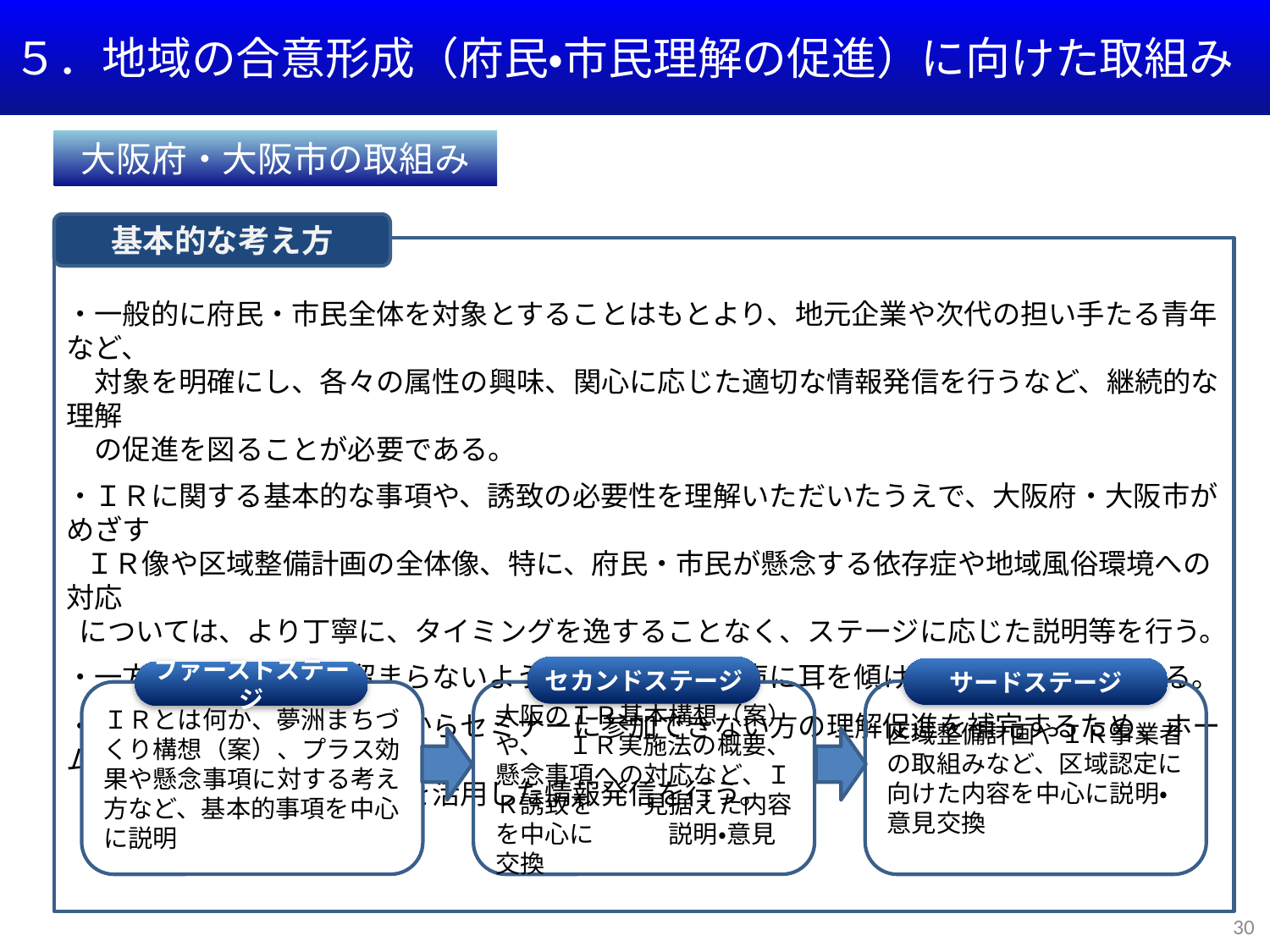

５．地域の合意形成（府民・市民理解の促進）に向けた取組み
大阪府・大阪市の取組み
基本的な考え方

・一般的に府民・市民全体を対象とすることはもとより、地元企業や次代の担い手たる青年など、
　対象を明確にし、各々の属性の興味、関心に応じた適切な情報発信を行うなど、継続的な理解
　の促進を図ることが必要である。

・ＩＲに関する基本的な事項や、誘致の必要性を理解いただいたうえで、大阪府・大阪市がめざす
  ＩＲ像や区域整備計画の全体像、特に、府民・市民が懸念する依存症や地域風俗環境への対応
 については、より丁寧に、タイミングを逸することなく、ステージに応じた説明等を行う。

・一方的な情報発信に留まらないよう、府民・市民の声に耳を傾けた丁寧な対応に努める。

・時間的制約や地理的条件からセミナーに参加できない方の理解促進を補完するため、ホーム
　ページなどの広報ツールを活用した情報発信を行う。

セカンドステージ
サードステージ
ファーストステージ
区域整備計画やＩＲ事業者の取組みなど、区域認定に向けた内容を中心に説明・意見交換
ＩＲとは何か、夢洲まちづくり構想（案）、プラス効果や懸念事項に対する考え方など、基本的事項を中心に説明

大阪のＩＲ基本構想（案）や、　ＩＲ実施法の概要、懸念事項への対応など、ＩＲ誘致を　　見据えた内容を中心に　　　説明・意見交換

30